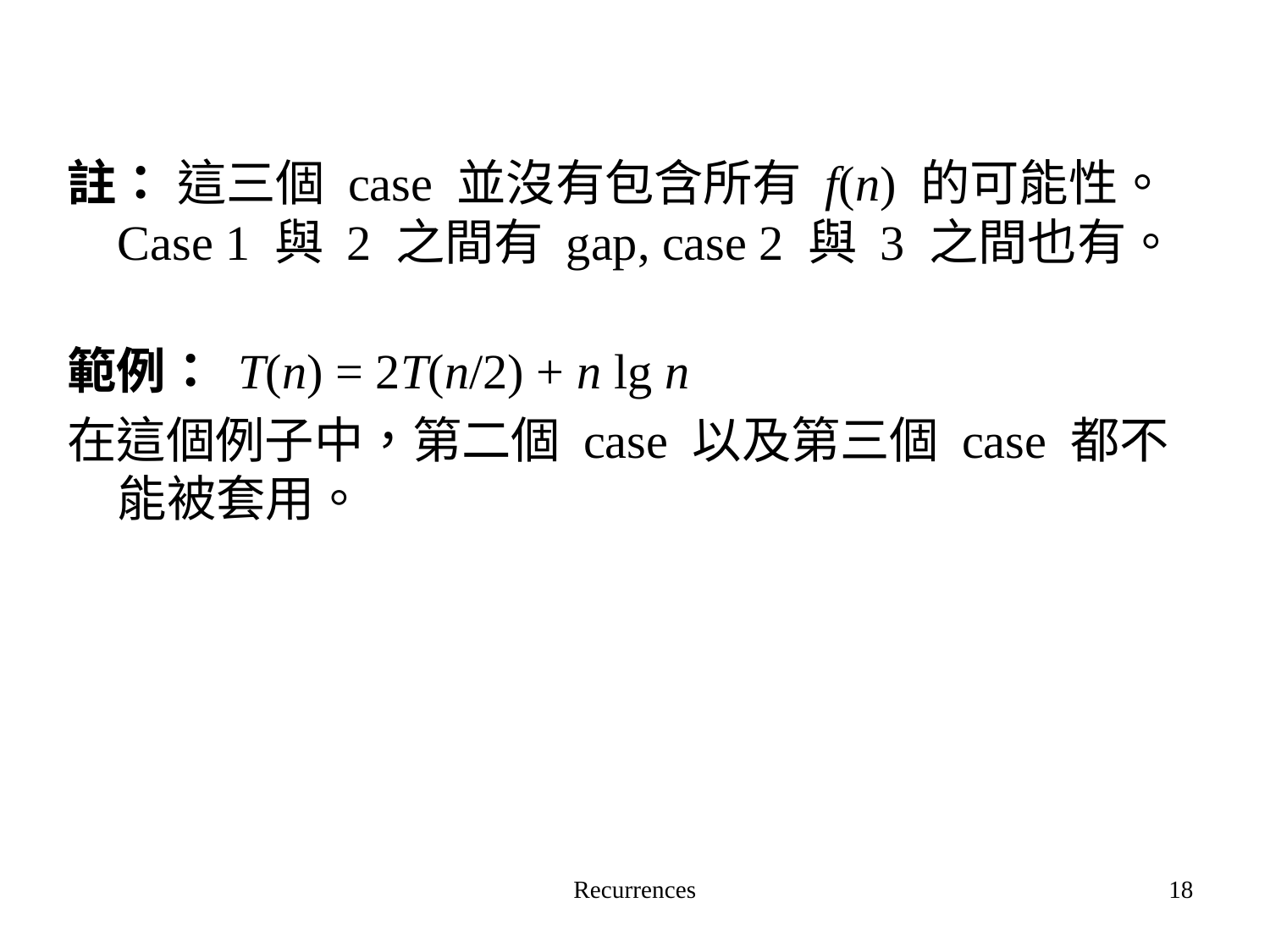

註： 這三個 case 並沒有包含所有 f(n) 的可能性。 Case 1 與 2 之間有 gap, case 2 與 3 之間也有。

範例： T(n) = 2T(n/2) + n lg n
在這個例子中，第二個 case 以及第三個 case 都不能被套用。

Recurrences
18